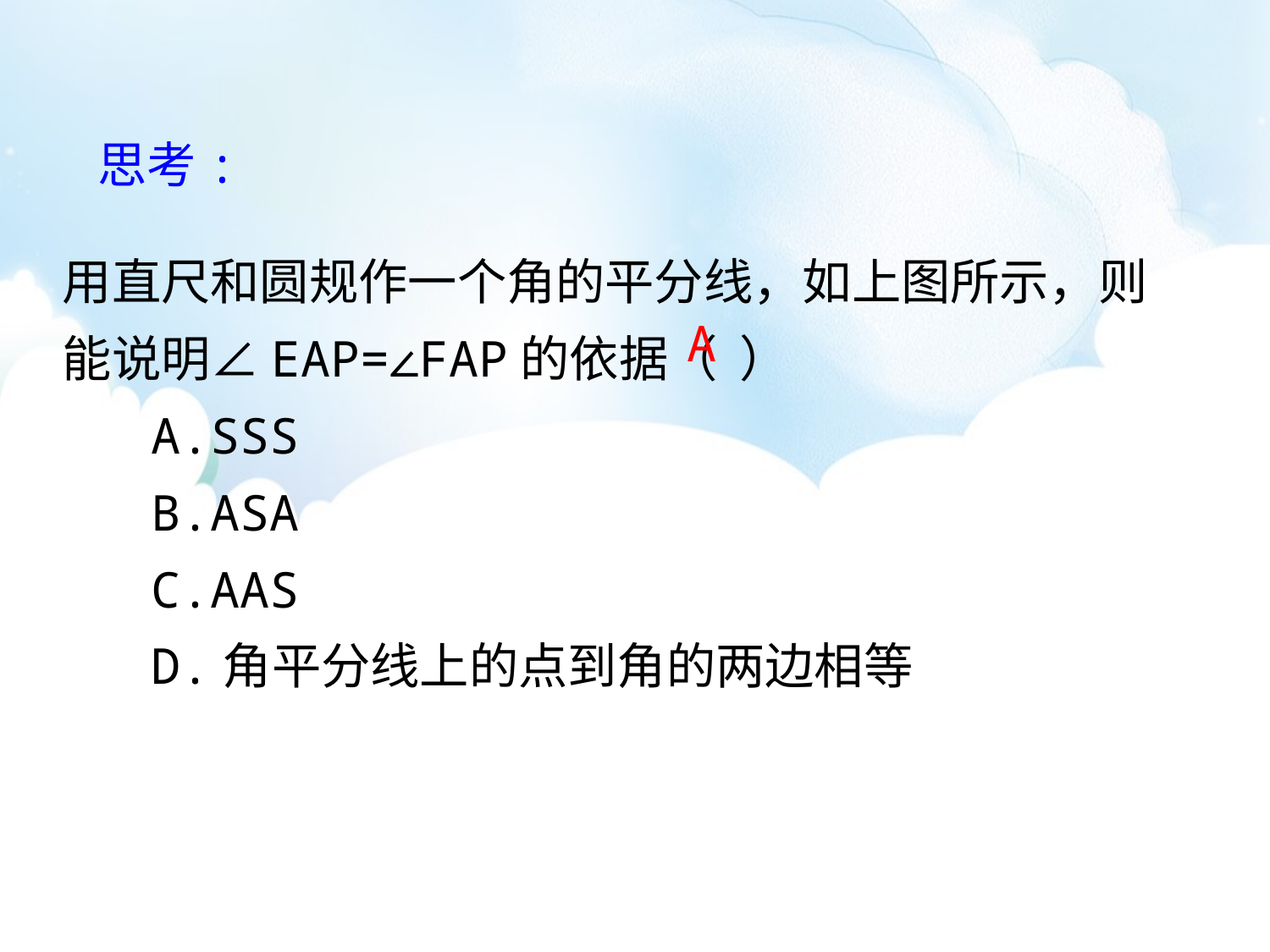

思考:
用直尺和圆规作一个角的平分线，如上图所示，则能说明∠EAP=∠FAP的依据（  ）
   A.SSS
   B.ASA
   C.AAS
   D.角平分线上的点到角的两边相等
A